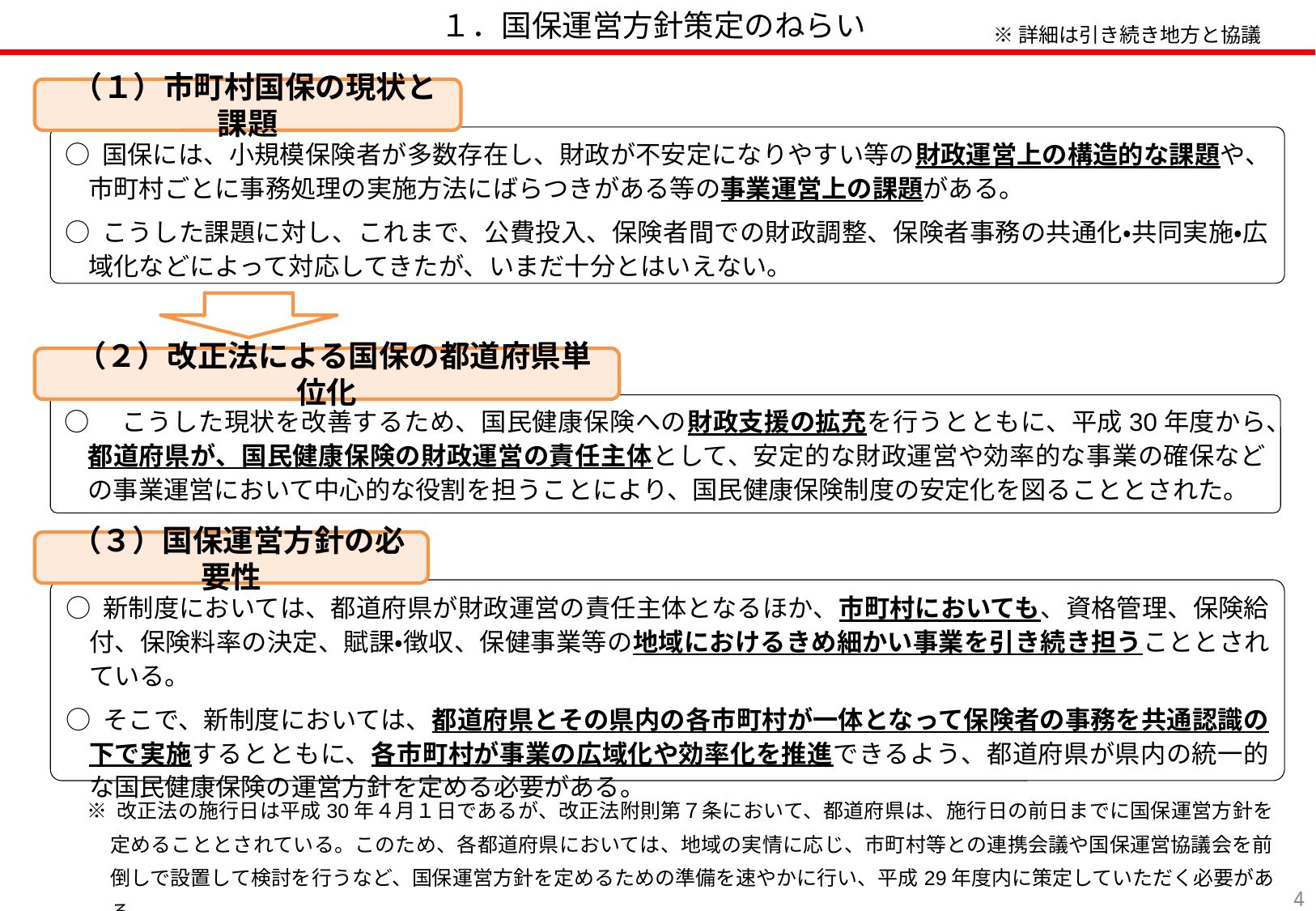

１．国保運営方針策定のねらい
※詳細は引き続き地方と協議
 （１）市町村国保の現状と課題
○ 国保には、小規模保険者が多数存在し、財政が不安定になりやすい等の財政運営上の構造的な課題や、市町村ごとに事務処理の実施方法にばらつきがある等の事業運営上の課題がある。
○ こうした課題に対し、これまで、公費投入、保険者間での財政調整、保険者事務の共通化・共同実施・広域化などによって対応してきたが、いまだ十分とはいえない。

 （２）改正法による国保の都道府県単位化
○　こうした現状を改善するため、国民健康保険への財政支援の拡充を行うとともに、平成30年度から、都道府県が、国民健康保険の財政運営の責任主体として、安定的な財政運営や効率的な事業の確保などの事業運営において中心的な役割を担うことにより、国民健康保険制度の安定化を図ることとされた。
 （３）国保運営方針の必要性
○ 新制度においては、都道府県が財政運営の責任主体となるほか、市町村においても、資格管理、保険給付、保険料率の決定、賦課・徴収、保健事業等の地域におけるきめ細かい事業を引き続き担うこととされている。
○ そこで、新制度においては、都道府県とその県内の各市町村が一体となって保険者の事務を共通認識の下で実施するとともに、各市町村が事業の広域化や効率化を推進できるよう、都道府県が県内の統一的な国民健康保険の運営方針を定める必要がある。
※ 改正法の施行日は平成30年４月１日であるが、改正法附則第７条において、都道府県は、施行日の前日までに国保運営方針を定めることとされている。このため、各都道府県においては、地域の実情に応じ、市町村等との連携会議や国保運営協議会を前倒しで設置して検討を行うなど、国保運営方針を定めるための準備を速やかに行い、平成29年度内に策定していただく必要がある。
4